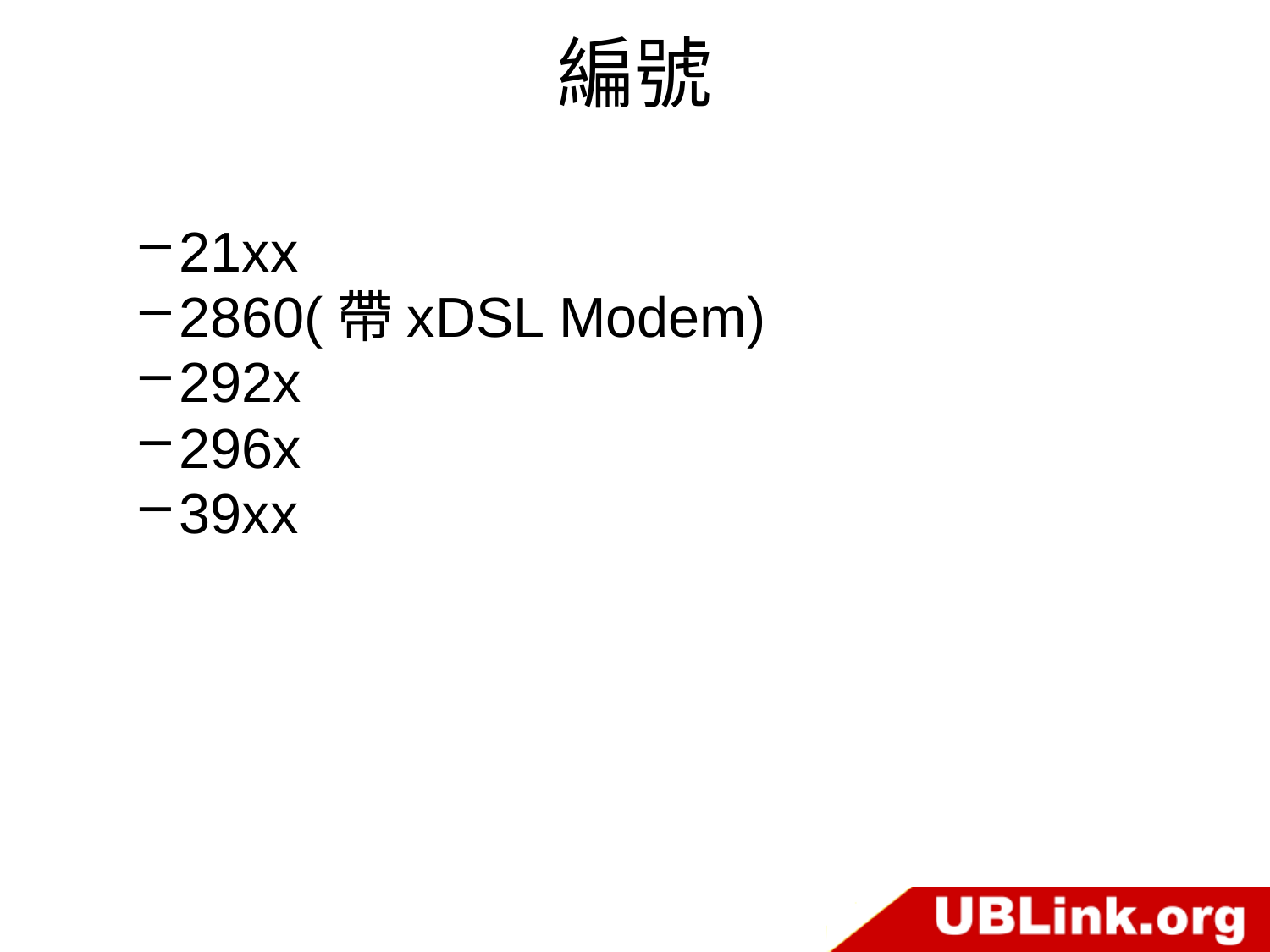

# 編號
21xx
2860(帶xDSL Modem)
292x
296x
39xx